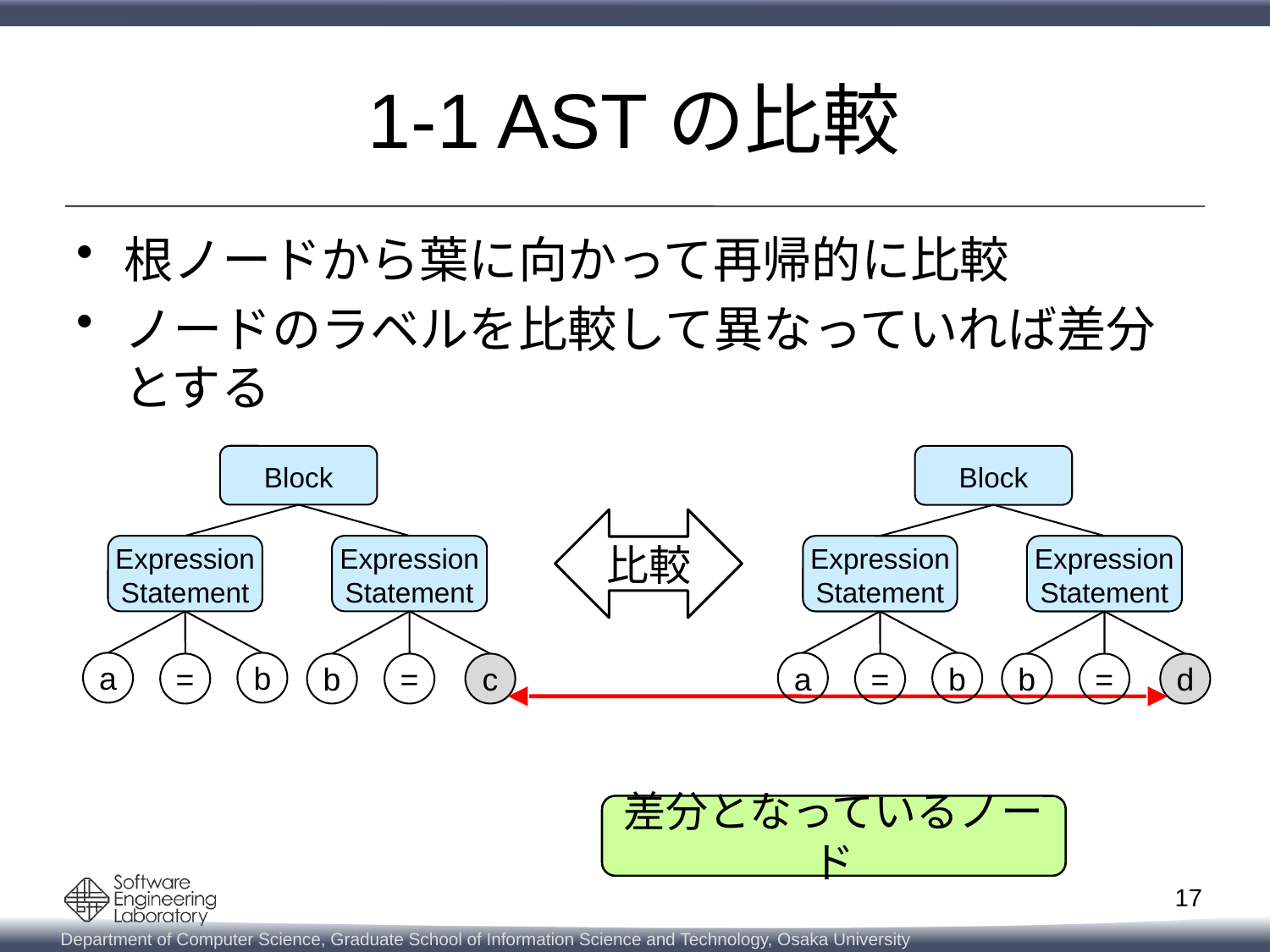

# 1-1 ASTの比較
根ノードから葉に向かって再帰的に比較
ノードのラベルを比較して異なっていれば差分とする
Block
Block
比較
Expression
Statement
Expression
Statement
Expression
Statement
Expression
Statement
a
b
a
b
=
b
=
c
=
b
=
d
差分となっているノード
17